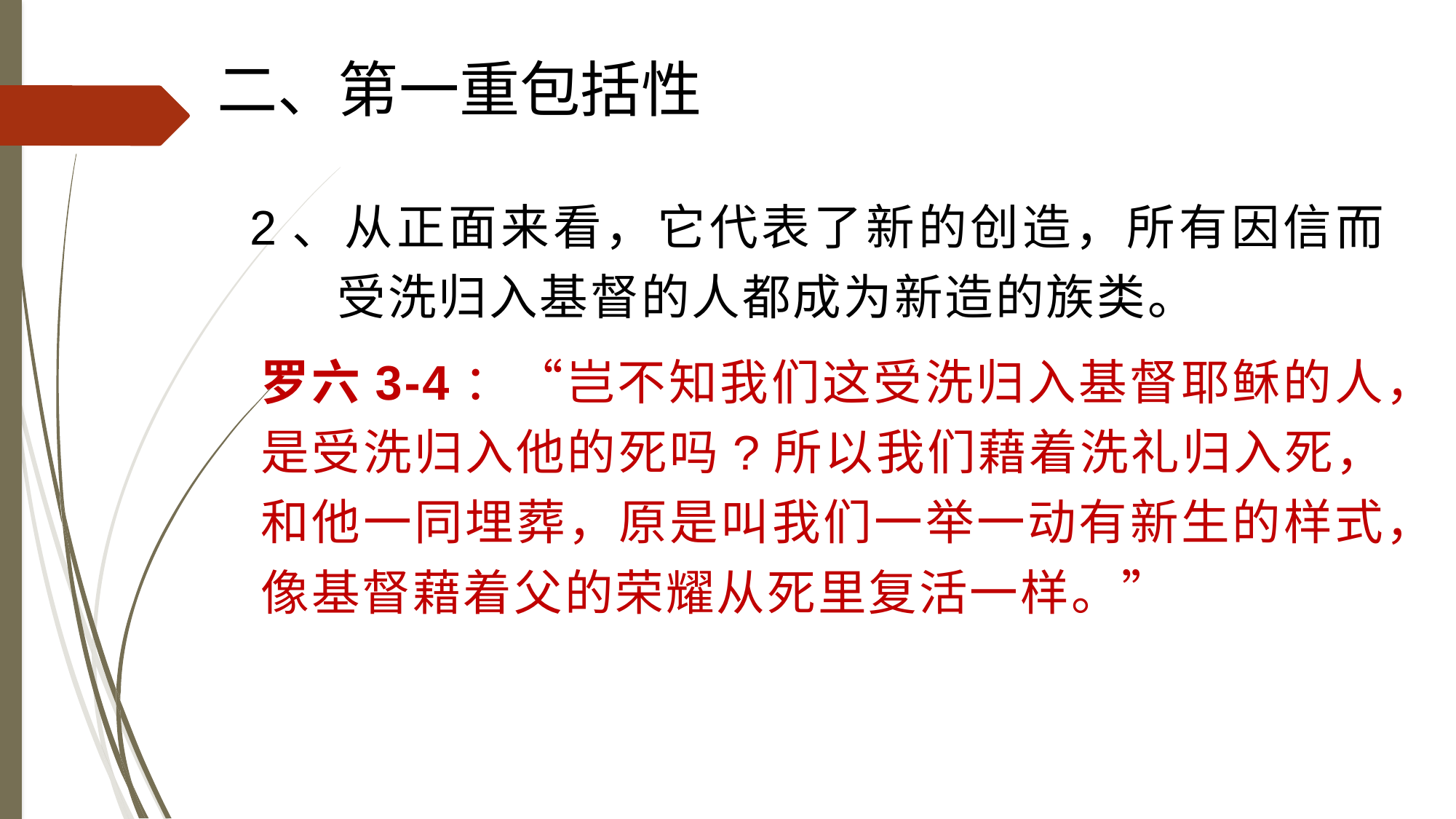

# 二、第一重包括性
2、从正面来看，它代表了新的创造，所有因信而受洗归入基督的人都成为新造的族类。
罗六3-4：“岂不知我们这受洗归入基督耶稣的人，是受洗归入他的死吗?所以我们藉着洗礼归入死，和他一同埋葬，原是叫我们一举一动有新生的样式，像基督藉着父的荣耀从死里复活一样。”